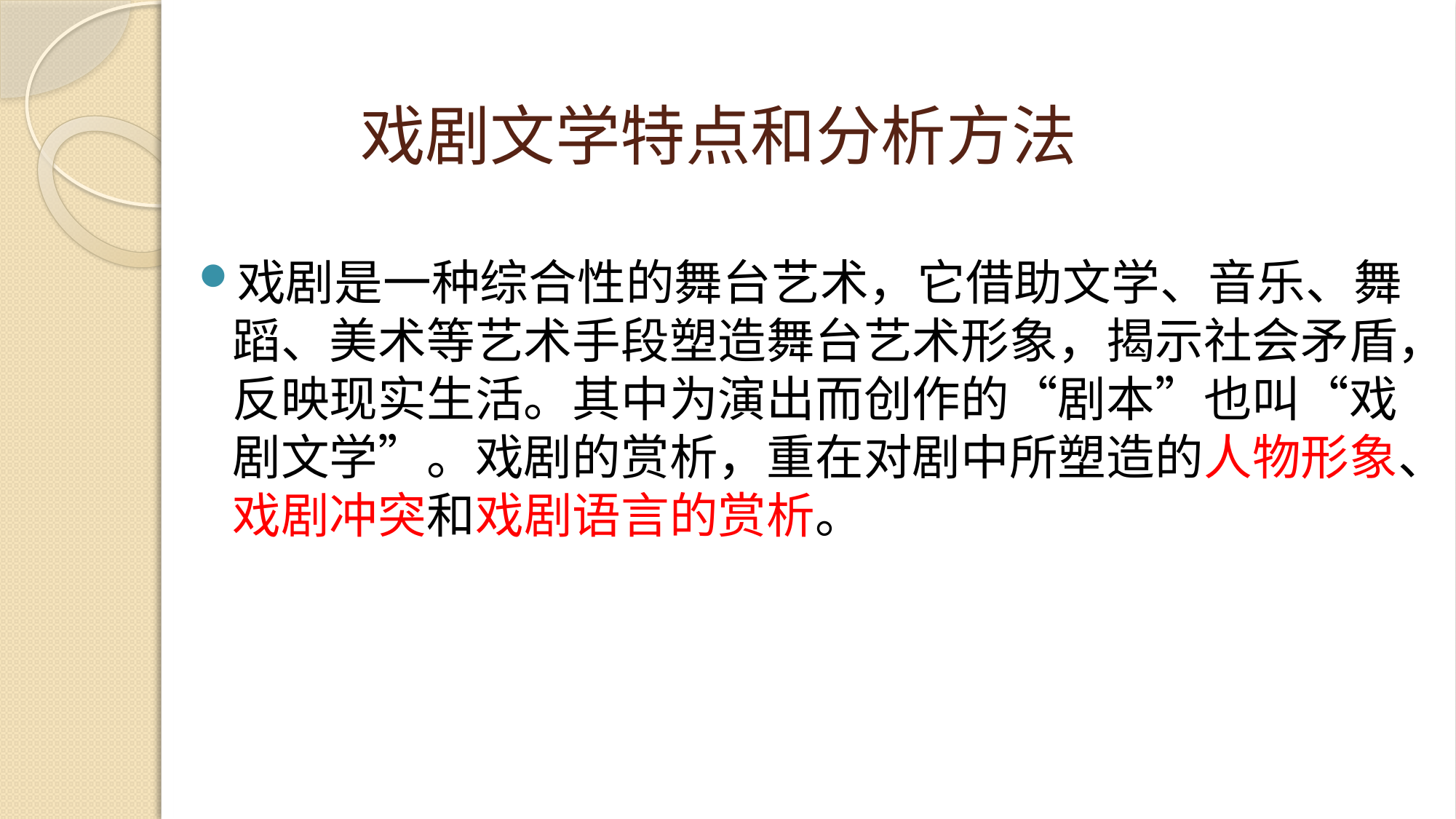

# 戏剧文学特点和分析方法
戏剧是一种综合性的舞台艺术，它借助文学、音乐、舞蹈、美术等艺术手段塑造舞台艺术形象，揭示社会矛盾，反映现实生活。其中为演出而创作的“剧本”也叫“戏剧文学”。戏剧的赏析，重在对剧中所塑造的人物形象、戏剧冲突和戏剧语言的赏析。